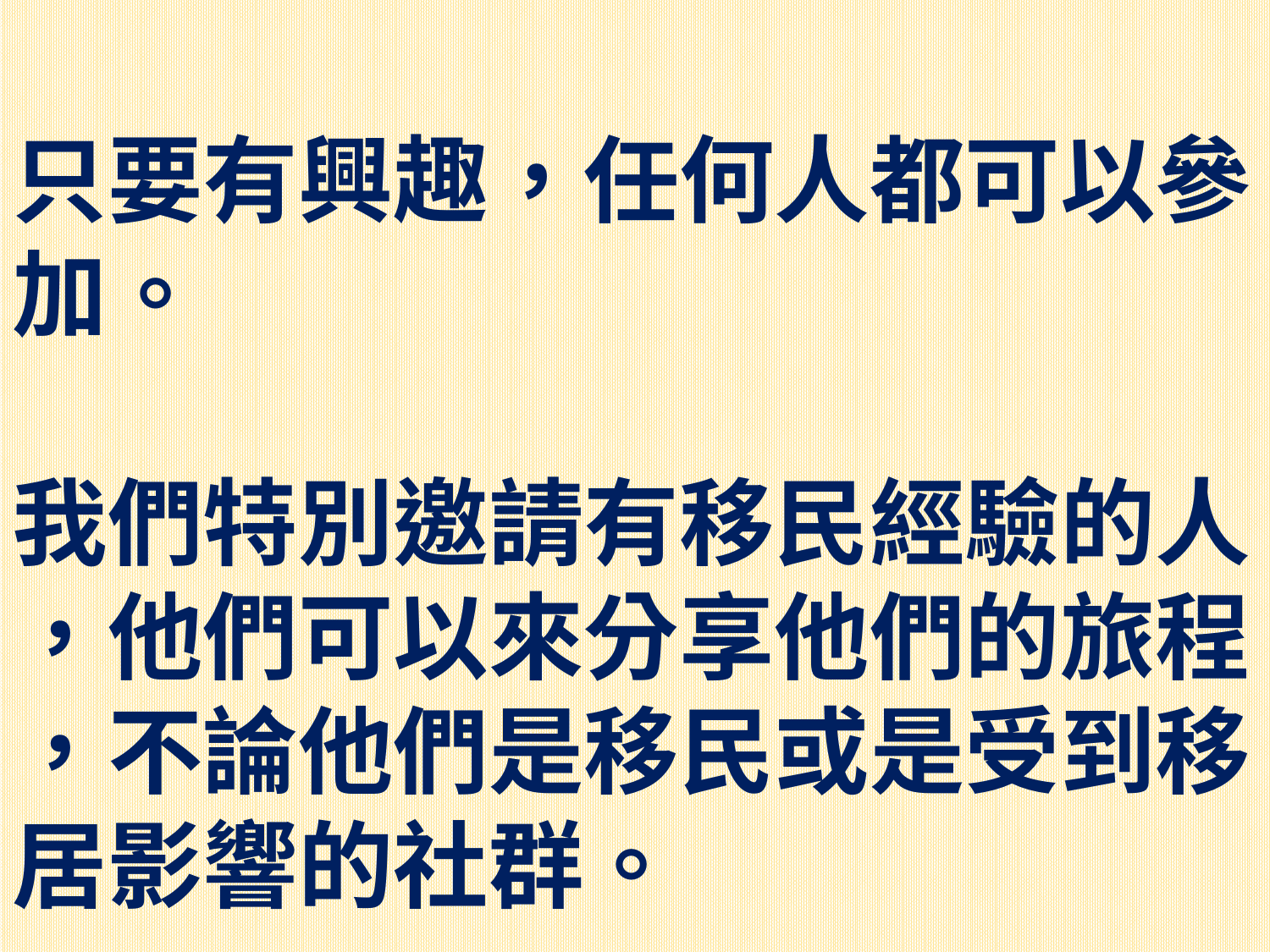

只要有興趣，任何人都可以參加。

我們特別邀請有移民經驗的人
，他們可以來分享他們的旅程
，不論他們是移民或是受到移居影響的社群。
#